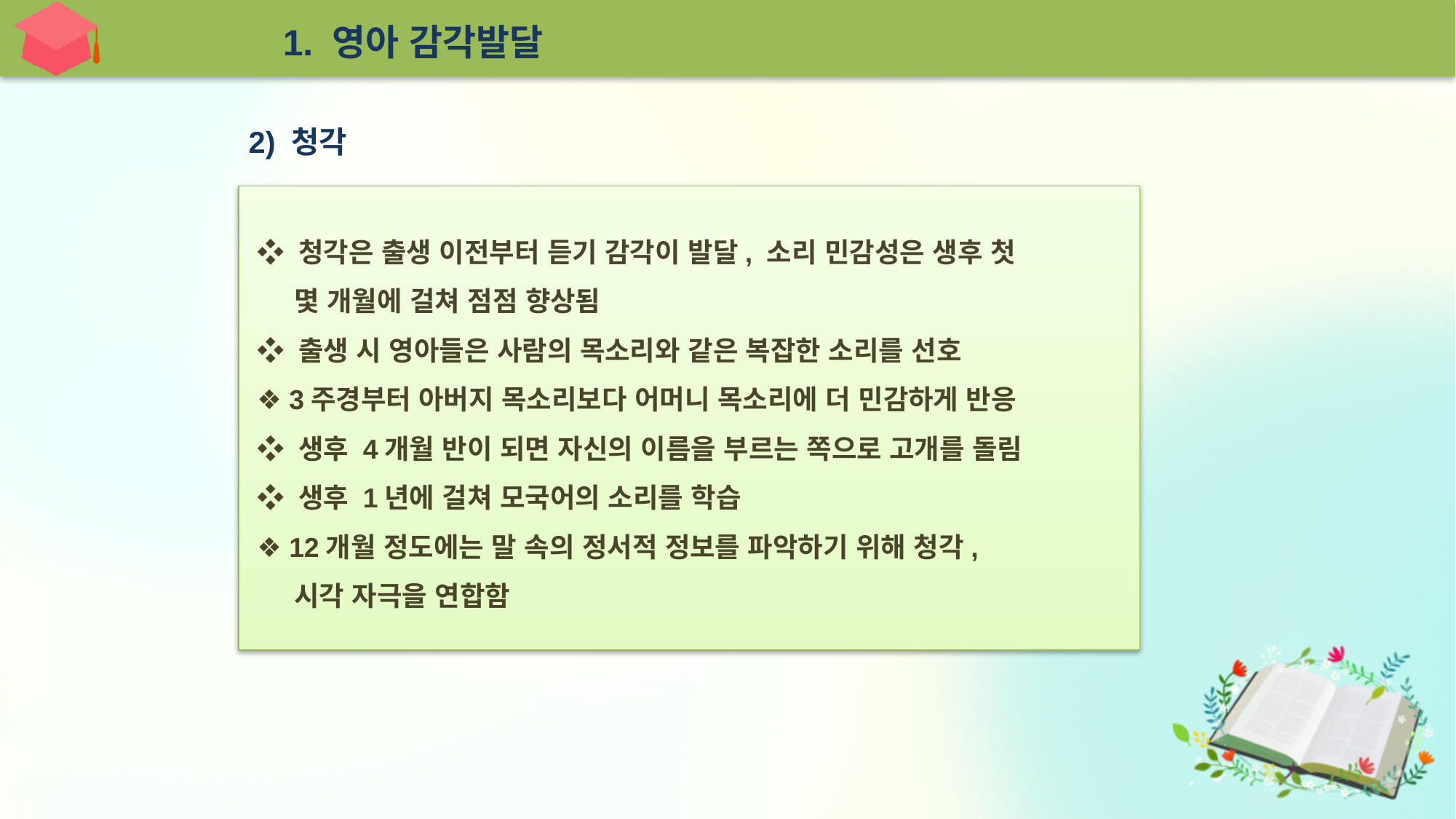

1. 영아 감각발달
2) 청각

❖ 청각은 출생 이전부터 듣기 감각이 발달, 소리 민감성은 생후 첫
    몇 개월에 걸쳐 점점 향상됨
❖ 출생 시 영아들은 사람의 목소리와 같은 복잡한 소리를 선호
❖ 3주경부터 아버지 목소리보다 어머니 목소리에 더 민감하게 반응
❖ 생후 4개월 반이 되면 자신의 이름을 부르는 쪽으로 고개를 돌림
❖ 생후 1년에 걸쳐 모국어의 소리를 학습
❖ 12개월 정도에는 말 속의 정서적 정보를 파악하기 위해 청각,
    시각 자극을 연합함